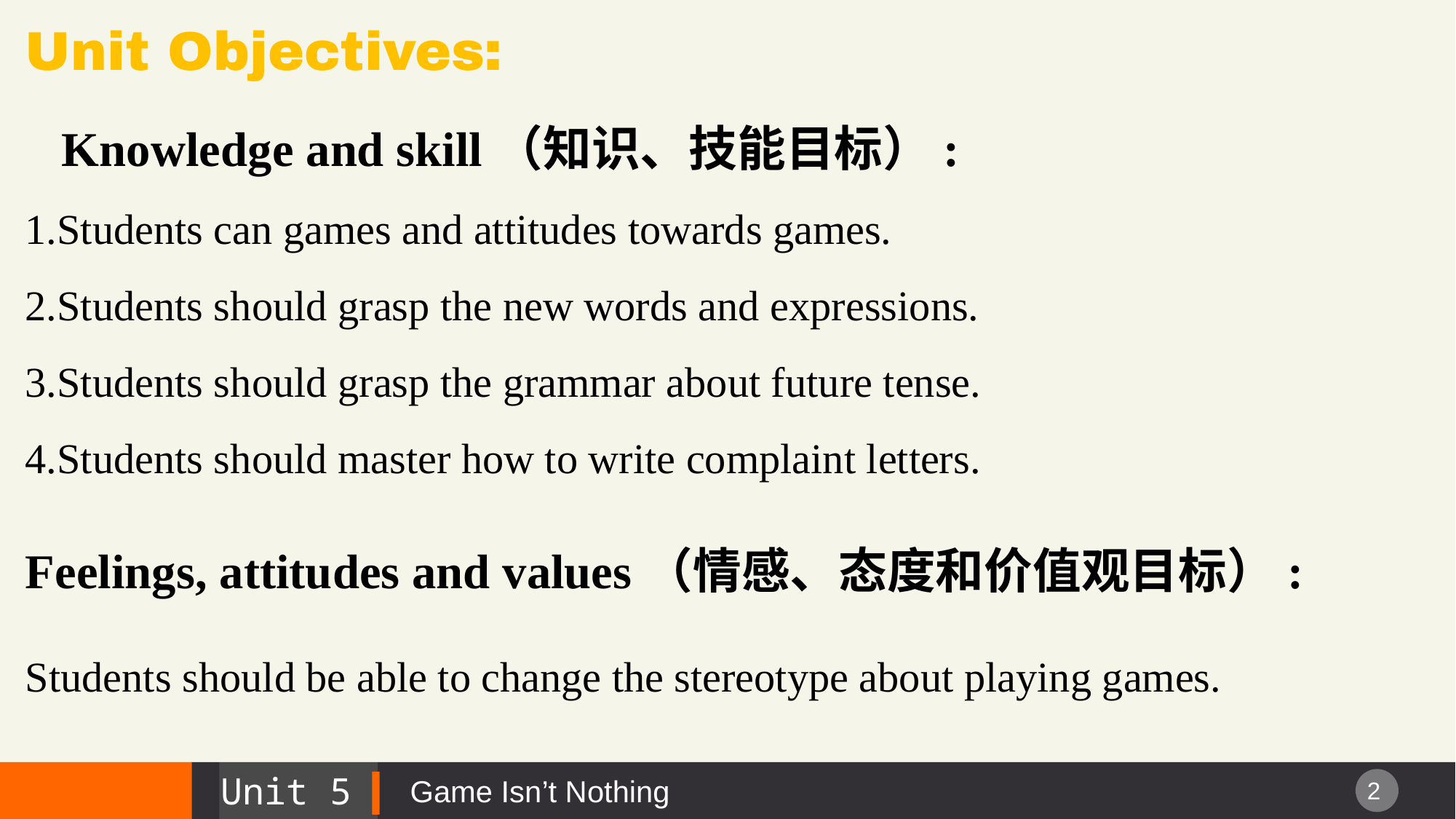

Unit Objectives:
   Knowledge and skill（知识、技能目标）:
1.Students can games and attitudes towards games.
2.Students should grasp the new words and expressions.
3.Students should grasp the grammar about future tense.
4.Students should master how to write complaint letters.

Feelings, attitudes and values（情感、态度和价值观目标）:

Students should be able to change the stereotype about playing games.